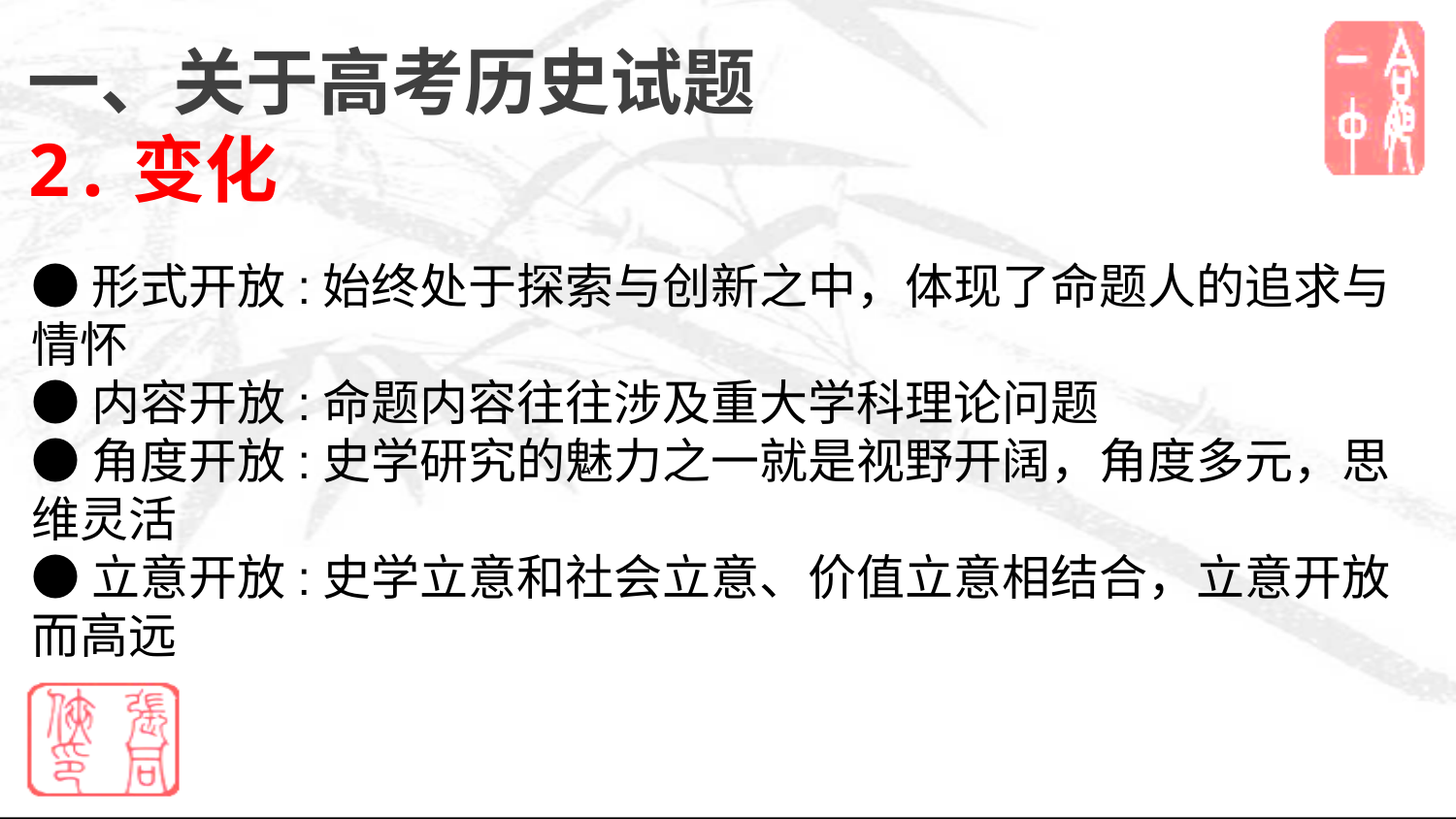

一、关于高考历史试题
2.变化

●形式开放:始终处于探索与创新之中，体现了命题人的追求与情怀
●内容开放:命题内容往往涉及重大学科理论问题
●角度开放:史学研究的魅力之一就是视野开阔，角度多元，思维灵活
●立意开放:史学立意和社会立意、价值立意相结合，立意开放而高远